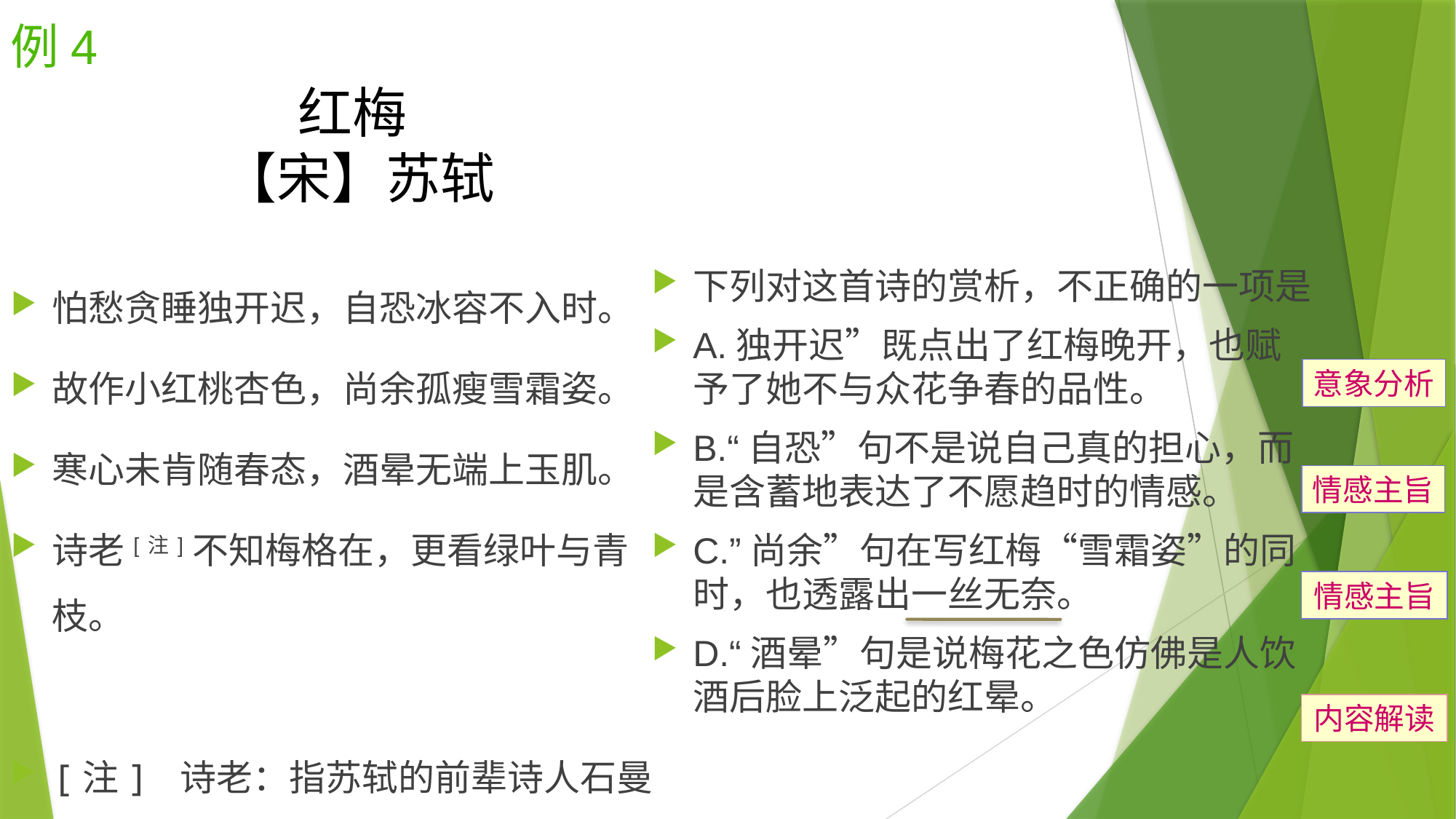

例4
# 红梅 【宋】苏轼
怕愁贪睡独开迟，自恐冰容不入时。
故作小红桃杏色，尚余孤瘦雪霜姿。
寒心未肯随春态，酒晕无端上玉肌。
诗老[注]不知梅格在，更看绿叶与青枝。

[注] 诗老：指苏轼的前辈诗人石曼卿。

下列对这首诗的赏析，不正确的一项是
A.独开迟”既点出了红梅晚开，也赋予了她不与众花争春的品性。
B.“自恐”句不是说自己真的担心，而是含蓄地表达了不愿趋时的情感。
C.”尚余”句在写红梅“雪霜姿”的同时，也透露出一丝无奈。
D.“酒晕”句是说梅花之色仿佛是人饮酒后脸上泛起的红晕。
意象分析
情感主旨
情感主旨
内容解读